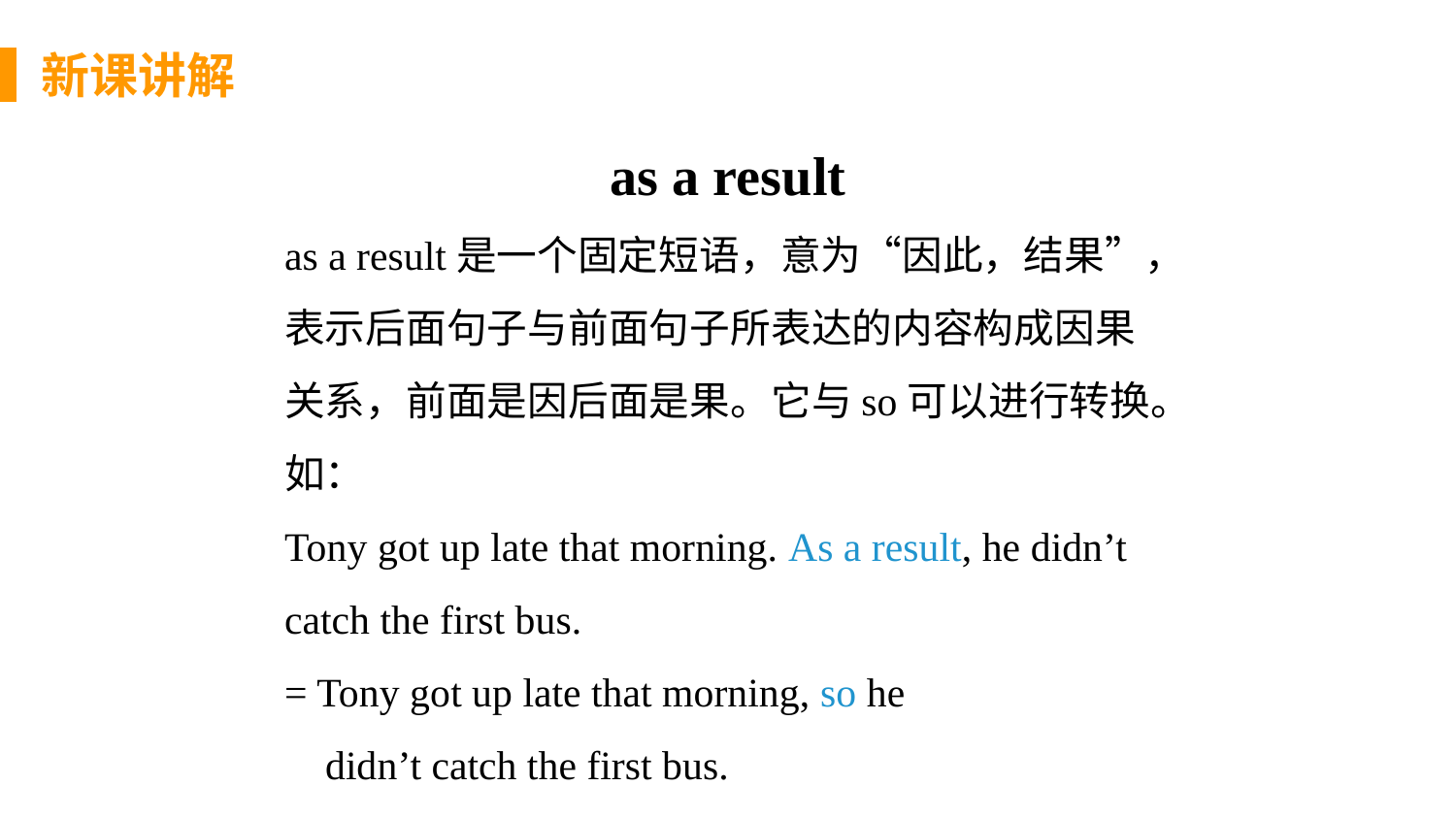

新课讲解

as a result
as a result是一个固定短语，意为“因此，结果”，表示后面句子与前面句子所表达的内容构成因果关系，前面是因后面是果。它与so可以进行转换。如：
Tony got up late that morning. As a result, he didn’t catch the first bus.
= Tony got up late that morning, so he
    didn’t catch the first bus.